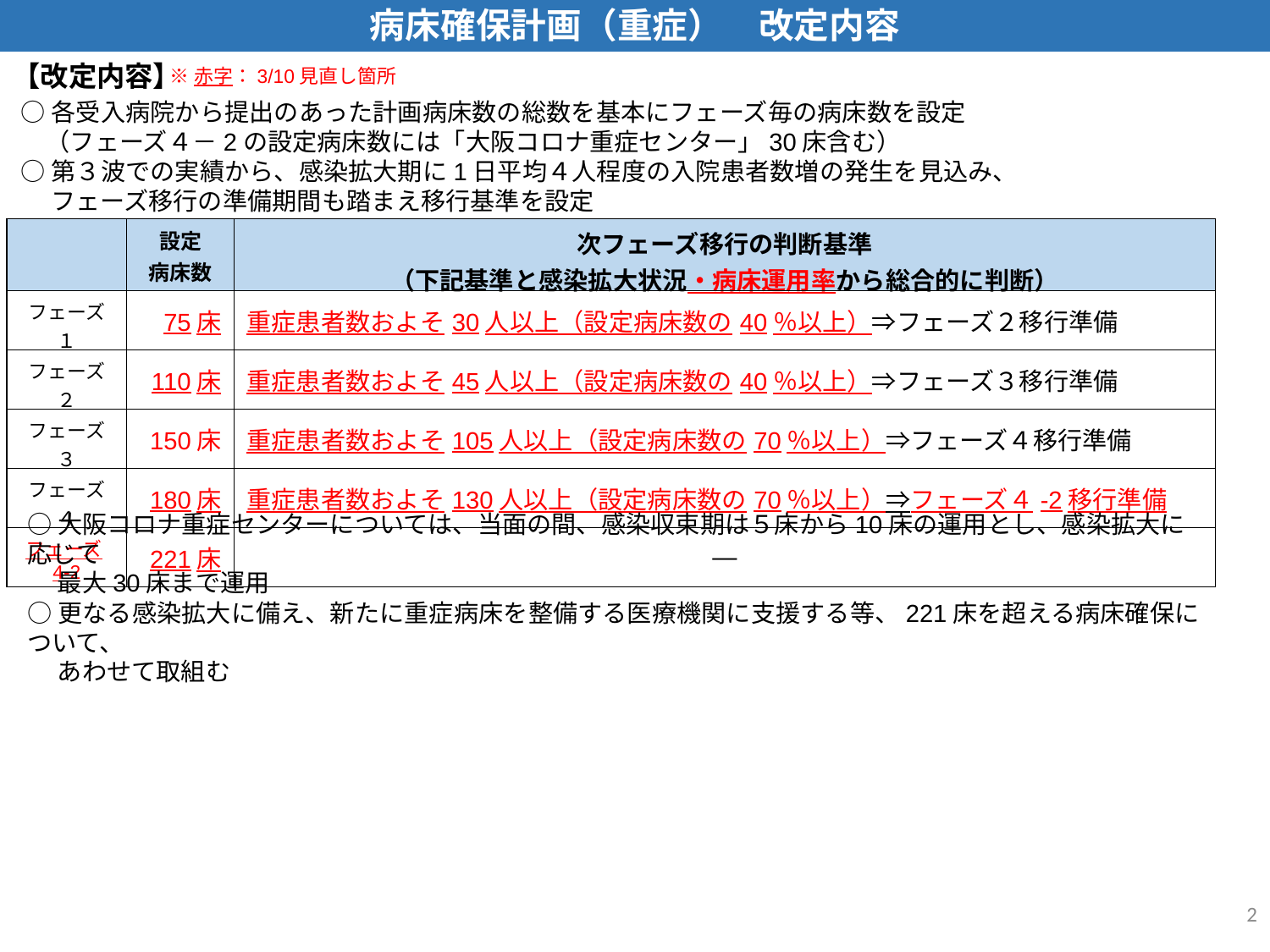

病床確保計画（重症）　改定内容
【改定内容】
※赤字：3/10見直し箇所
○各受入病院から提出のあった計画病床数の総数を基本にフェーズ毎の病床数を設定
　（フェーズ４－2の設定病床数には「大阪コロナ重症センター」30床含む）
○第３波での実績から、感染拡大期に1日平均４人程度の入院患者数増の発生を見込み、
　 フェーズ移行の準備期間も踏まえ移行基準を設定
|  | 設定 病床数 | 次フェーズ移行の判断基準 （下記基準と感染拡大状況・病床運用率から総合的に判断） |
| --- | --- | --- |
| フェーズ１ | 75床 | 重症患者数およそ30人以上（設定病床数の40％以上）⇒フェーズ２移行準備 |
| フェーズ２ | 110床 | 重症患者数およそ45人以上（設定病床数の40％以上）⇒フェーズ３移行準備 |
| フェーズ３ | 150床 | 重症患者数およそ105人以上（設定病床数の70％以上）⇒フェーズ４移行準備 |
| フェーズ４ | 180床 | 重症患者数およそ130人以上（設定病床数の70％以上）⇒フェーズ４-2移行準備 |
| フェーズ4-2 | 221床 | ― |
○大阪コロナ重症センターについては、当面の間、感染収束期は５床から10床の運用とし、感染拡大に応じて
　 最大30床まで運用
○更なる感染拡大に備え、新たに重症病床を整備する医療機関に支援する等、221床を超える病床確保について、
　 あわせて取組む
2